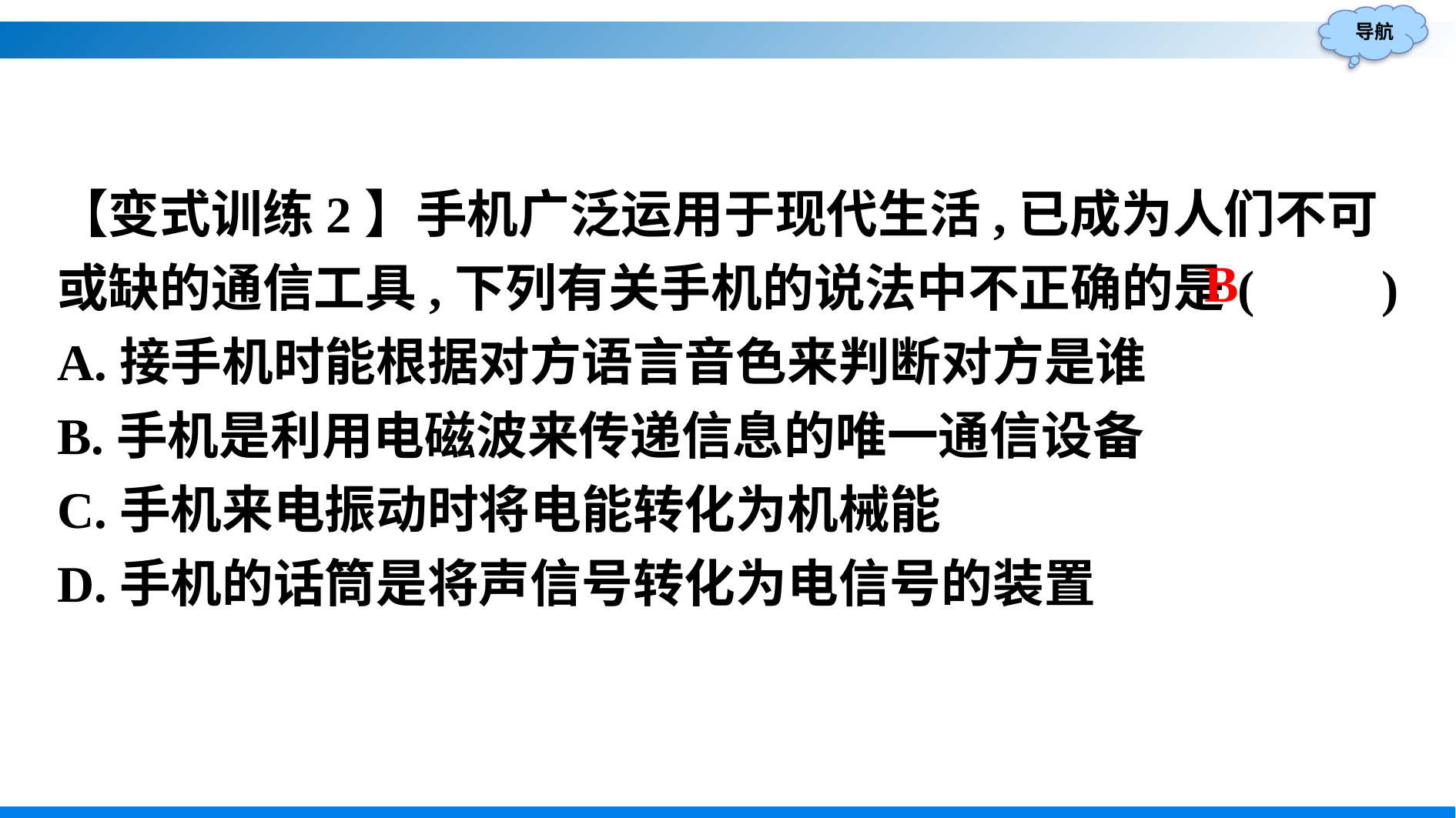

【变式训练2】手机广泛运用于现代生活,已成为人们不可或缺的通信工具,下列有关手机的说法中不正确的是(　　)
A.接手机时能根据对方语言音色来判断对方是谁
B.手机是利用电磁波来传递信息的唯一通信设备
C.手机来电振动时将电能转化为机械能
D.手机的话筒是将声信号转化为电信号的装置
B